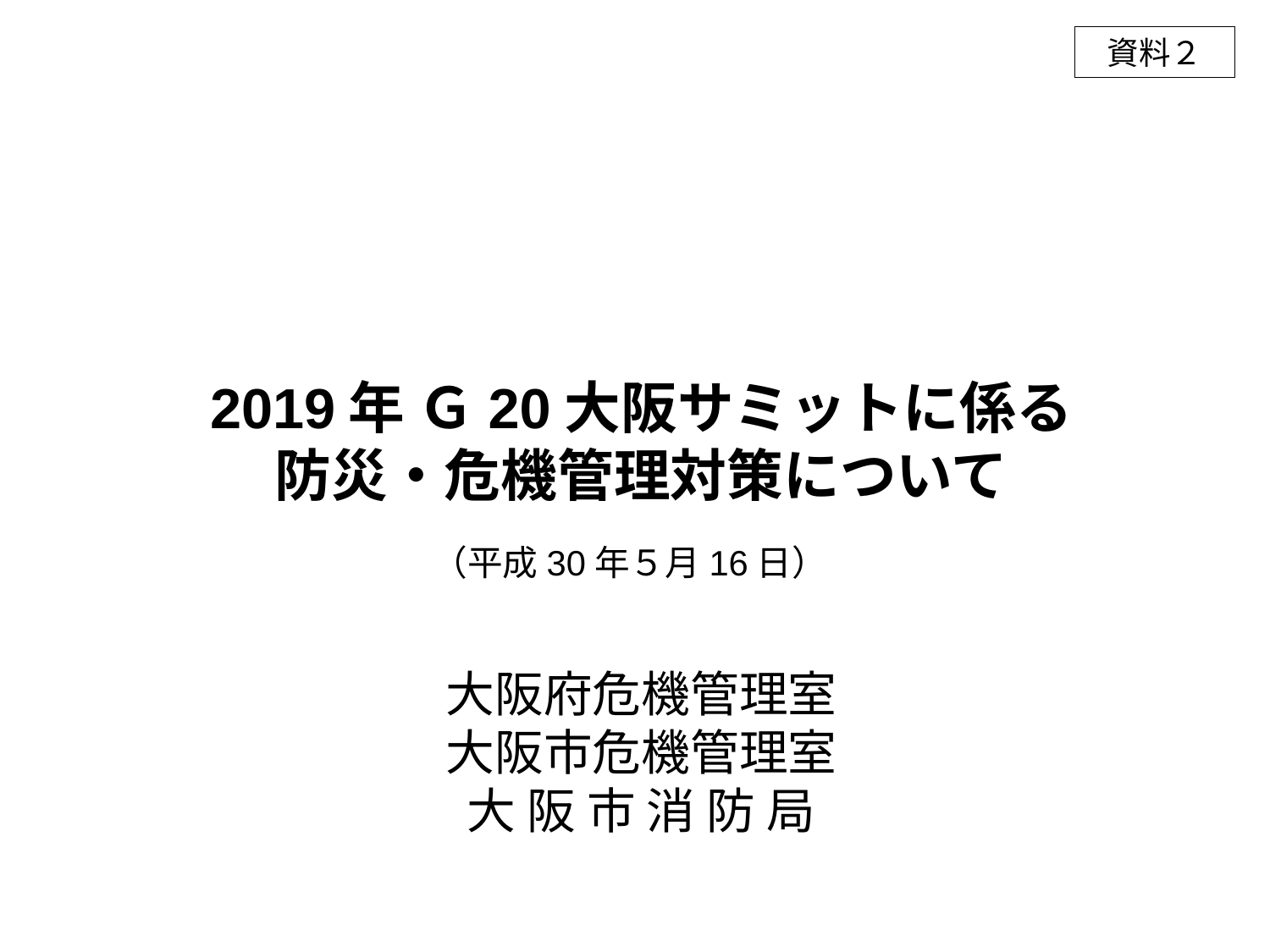

資料２
2019年 Ｇ20大阪サミットに係る
防災・危機管理対策について
（平成30年５月16日）
大阪府危機管理室
大阪市危機管理室
大 阪 市 消 防 局